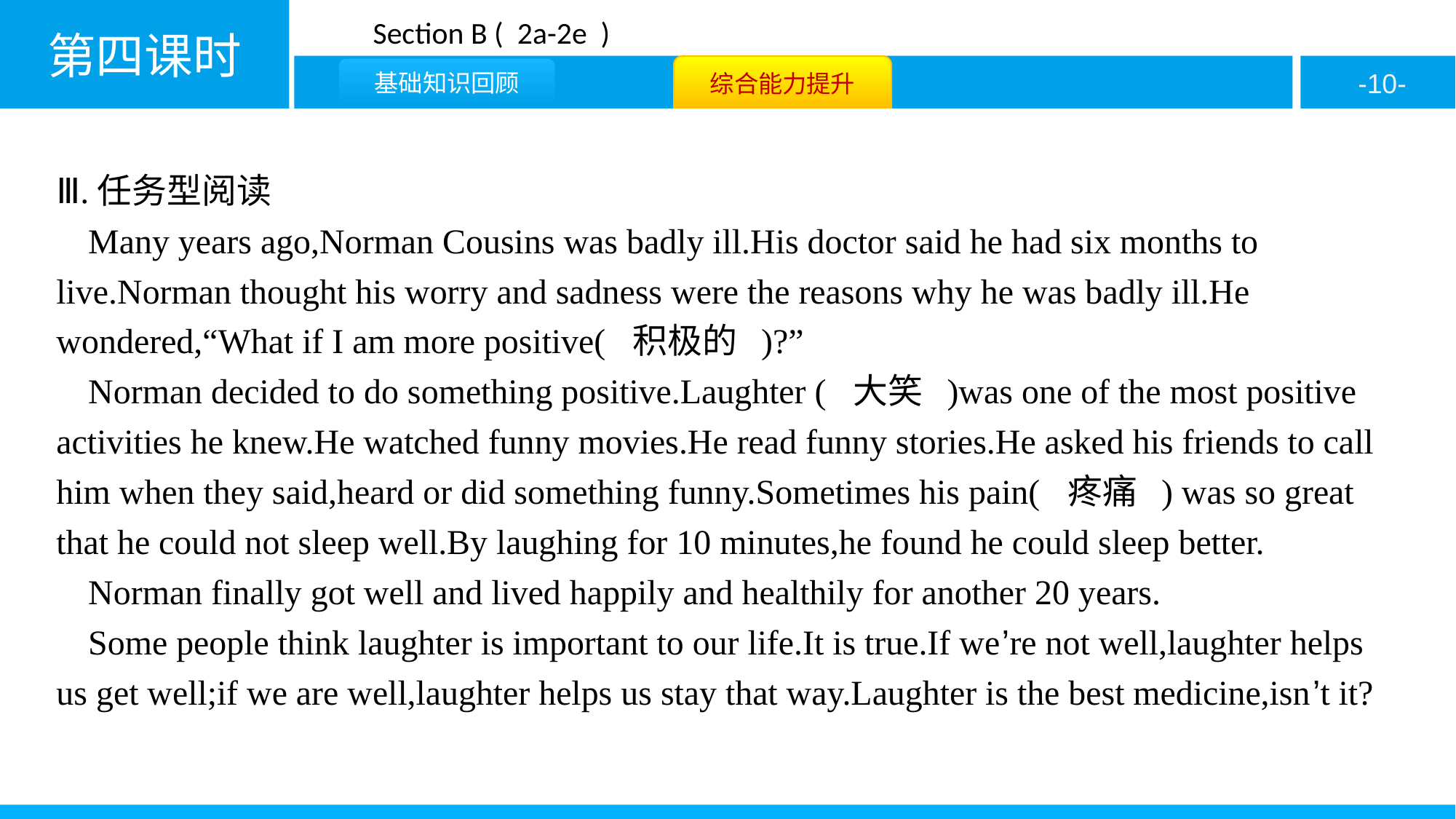

Ⅲ.任务型阅读
Many years ago,Norman Cousins was badly ill.His doctor said he had six months to live.Norman thought his worry and sadness were the reasons why he was badly ill.He wondered,“What if I am more positive(  积极的  )?”
Norman decided to do something positive.Laughter (  大笑  )was one of the most positive activities he knew.He watched funny movies.He read funny stories.He asked his friends to call him when they said,heard or did something funny.Sometimes his pain(  疼痛  ) was so great that he could not sleep well.By laughing for 10 minutes,he found he could sleep better.
Norman finally got well and lived happily and healthily for another 20 years.
Some people think laughter is important to our life.It is true.If we’re not well,laughter helps us get well;if we are well,laughter helps us stay that way.Laughter is the best medicine,isn’t it?